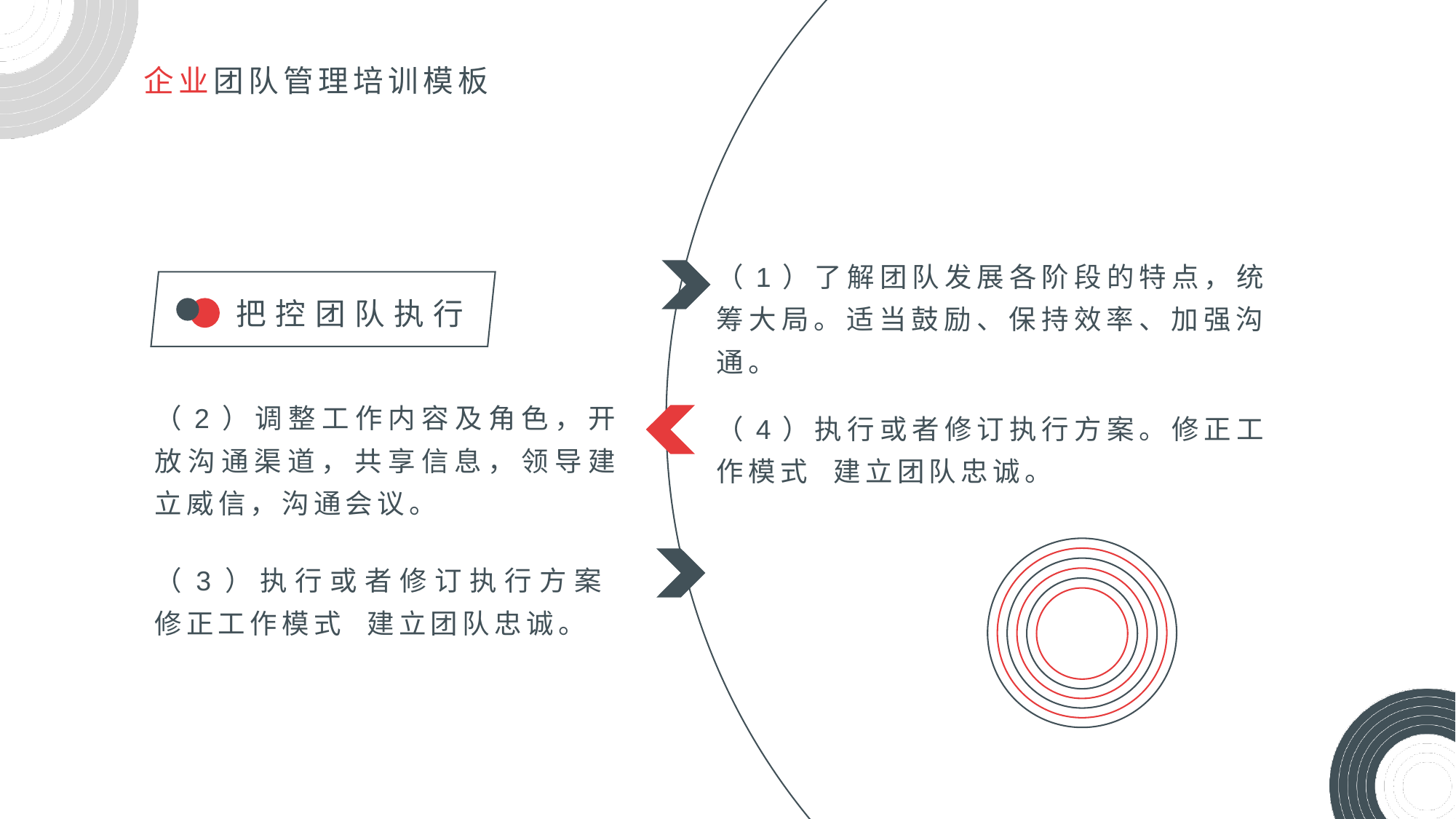

（1）了解团队发展各阶段的特点，统筹大局。适当鼓励、保持效率、加强沟通。

把控团队执行

（2）调整工作内容及角色，开放沟通渠道，共享信息，领导建立威信，沟通会议。
（4）执行或者修订执行方案。修正工作模式  建立团队忠诚。

（3）执行或者修订执行方案  修正工作模式  建立团队忠诚。